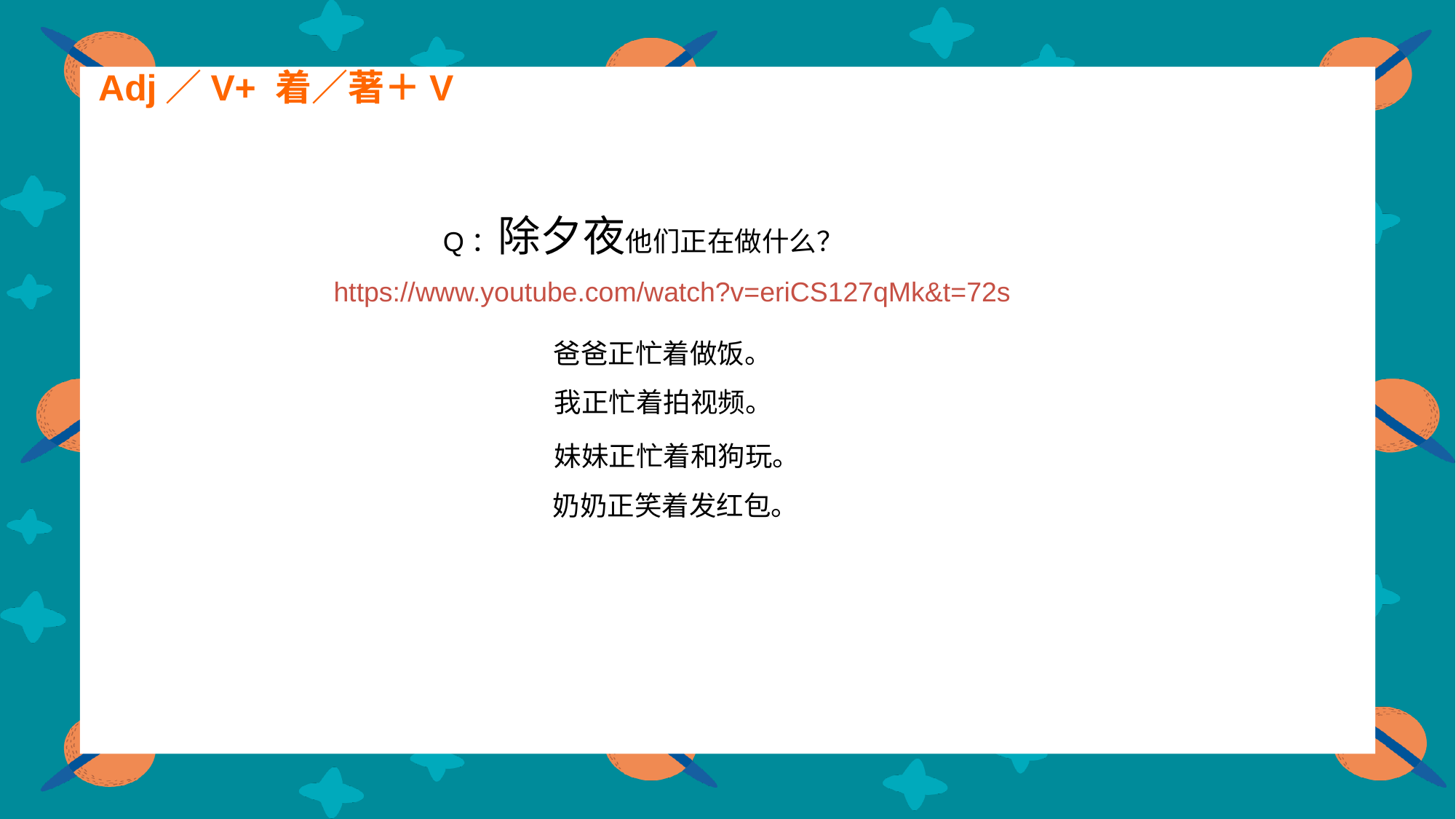

Adj／V+ 着／著＋V
Q：除夕夜他们正在做什么？
https://www.youtube.com/watch?v=eriCS127qMk&t=72s
爸爸正忙着做饭。
我正忙着拍视频。
妹妹正忙着和狗玩。
奶奶正笑着发红包。